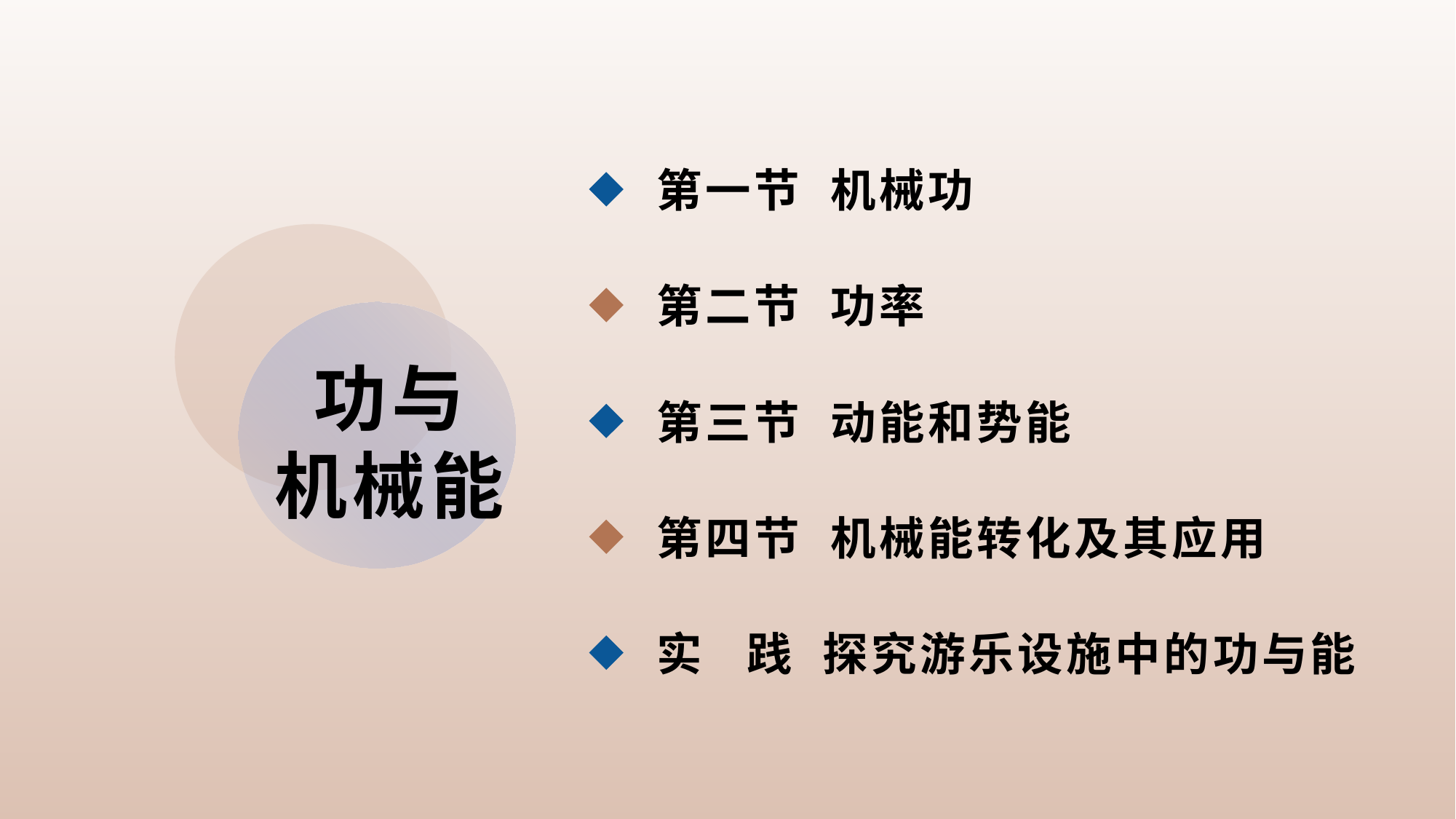

第一节  机械功

第二节  功率

功与
机械能
第三节  动能和势能

第四节  机械能转化及其应用

实   践  探究游乐设施中的功与能